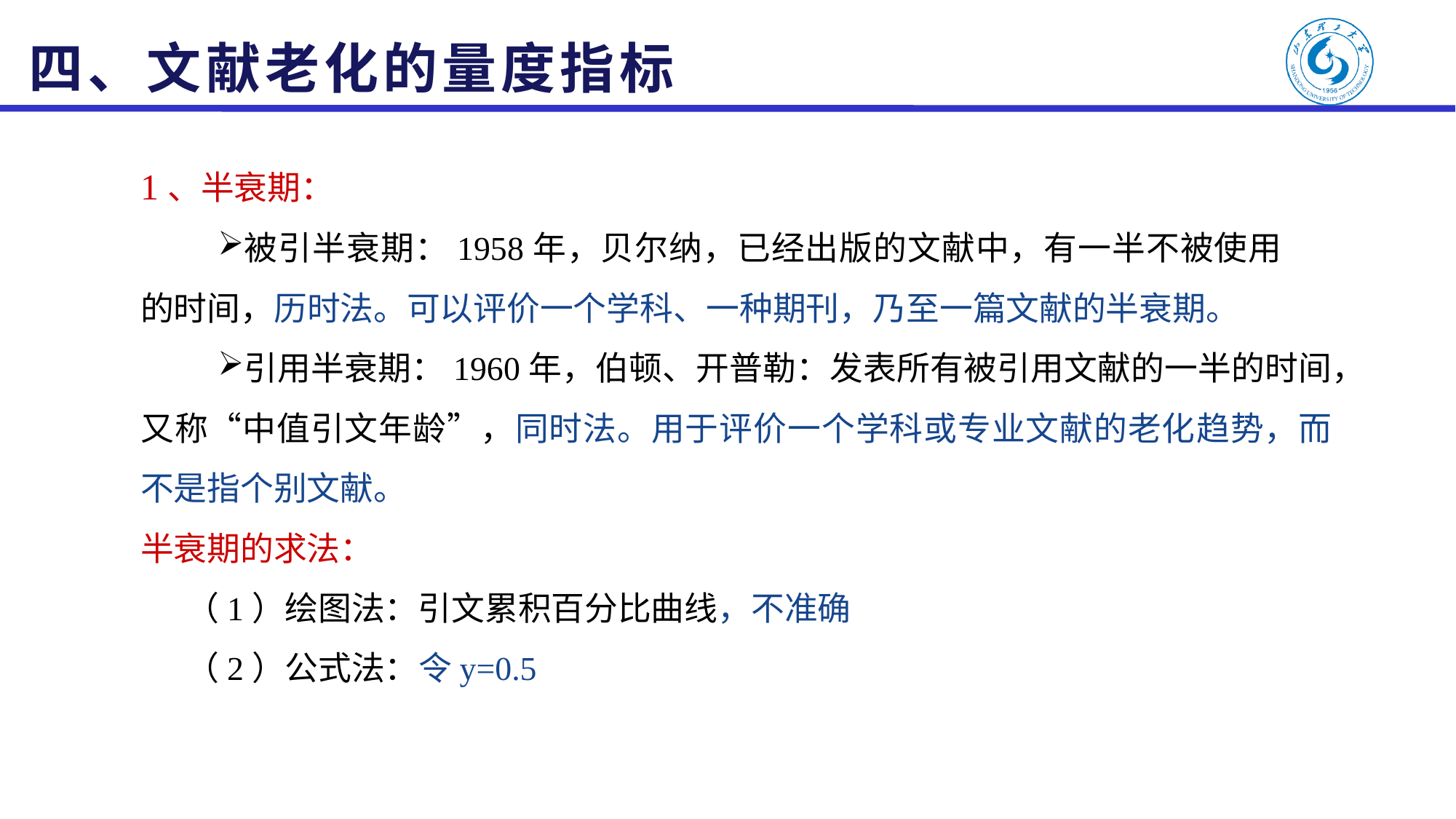

# 四、文献老化的量度指标
1、半衰期：
被引半衰期：1958年，贝尔纳，已经出版的文献中，有一半不被使用       的时间，历时法。可以评价一个学科、一种期刊，乃至一篇文献的半衰期。
引用半衰期：1960年，伯顿、开普勒：发表所有被引用文献的一半的时间，又称“中值引文年龄”，同时法。用于评价一个学科或专业文献的老化趋势，而不是指个别文献。
半衰期的求法：
     （1）绘图法：引文累积百分比曲线，不准确
     （2）公式法：令y=0.5